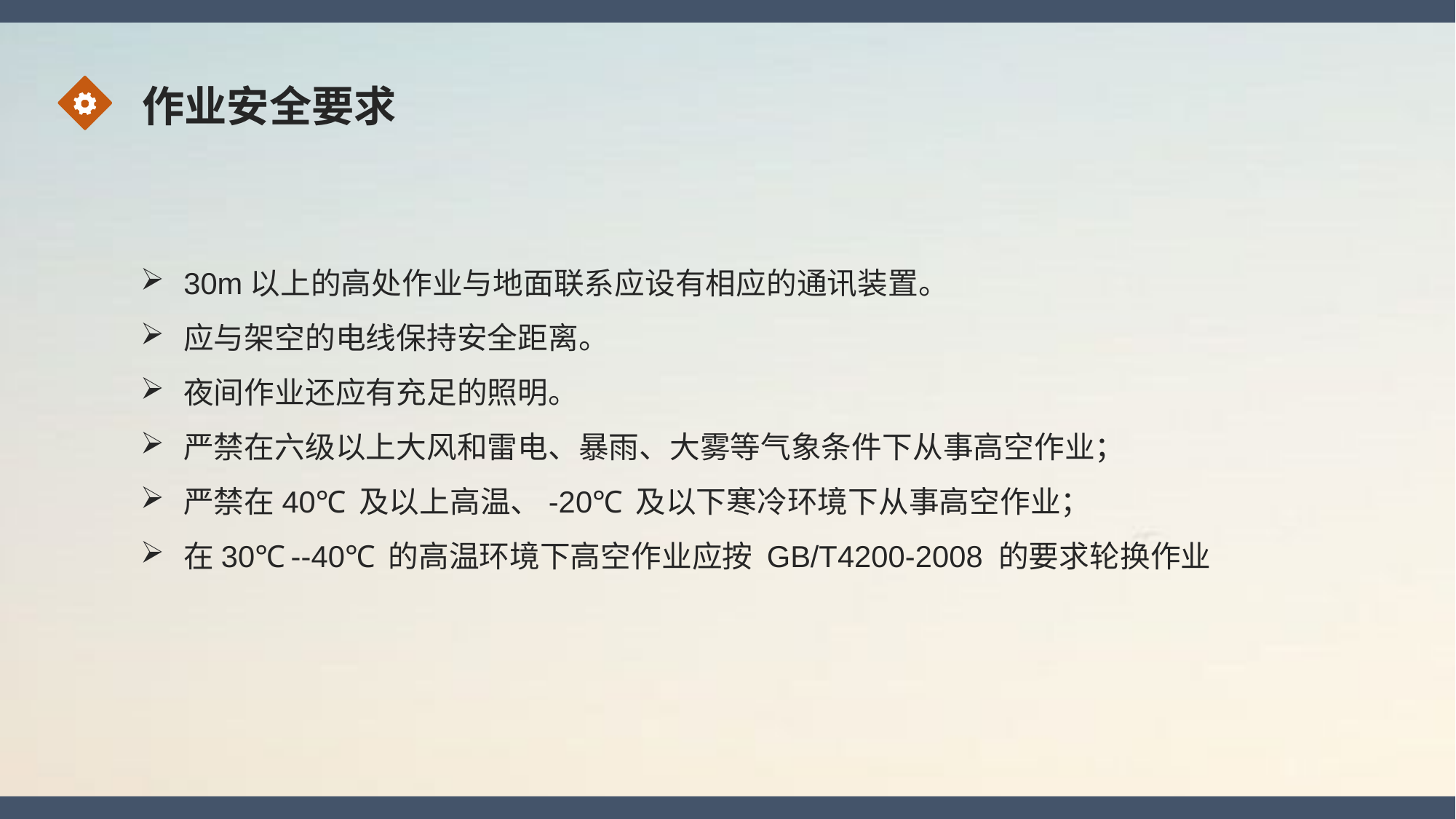

作业安全要求

30m以上的高处作业与地面联系应设有相应的通讯装置。
应与架空的电线保持安全距离。
夜间作业还应有充足的照明。
严禁在六级以上大风和雷电、暴雨、大雾等气象条件下从事高空作业；
严禁在40℃及以上高温、-20℃及以下寒冷环境下从事高空作业；
在30℃--40℃的高温环境下高空作业应按 GB/T4200-2008 的要求轮换作业